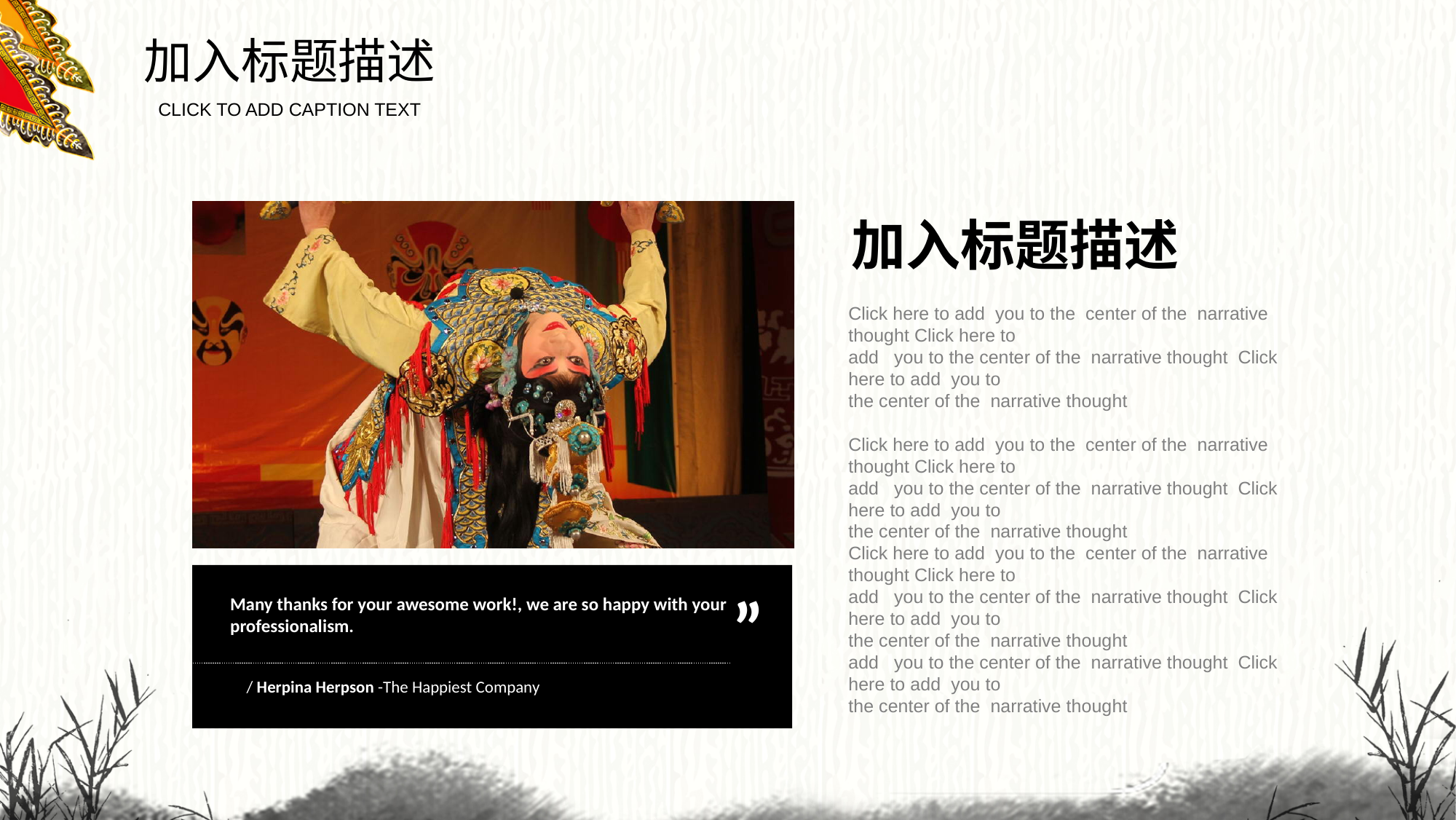

加入标题描述
CLICK TO ADD CAPTION TEXT

”
Many thanks for your awesome work!, we are so happy with your professionalism.
/ Herpina Herpson -The Happiest Company
加入标题描述
Click here to add  you to the  center of the  narrative thought Click here to
add   you to the center of the  narrative thought  Click here to add  you to
the center of the  narrative thought

Click here to add  you to the  center of the  narrative thought Click here to
add   you to the center of the  narrative thought  Click here to add  you to
the center of the  narrative thought
Click here to add  you to the  center of the  narrative thought Click here to
add   you to the center of the  narrative thought  Click here to add  you to
the center of the  narrative thought
add   you to the center of the  narrative thought  Click here to add  you to
the center of the  narrative thought